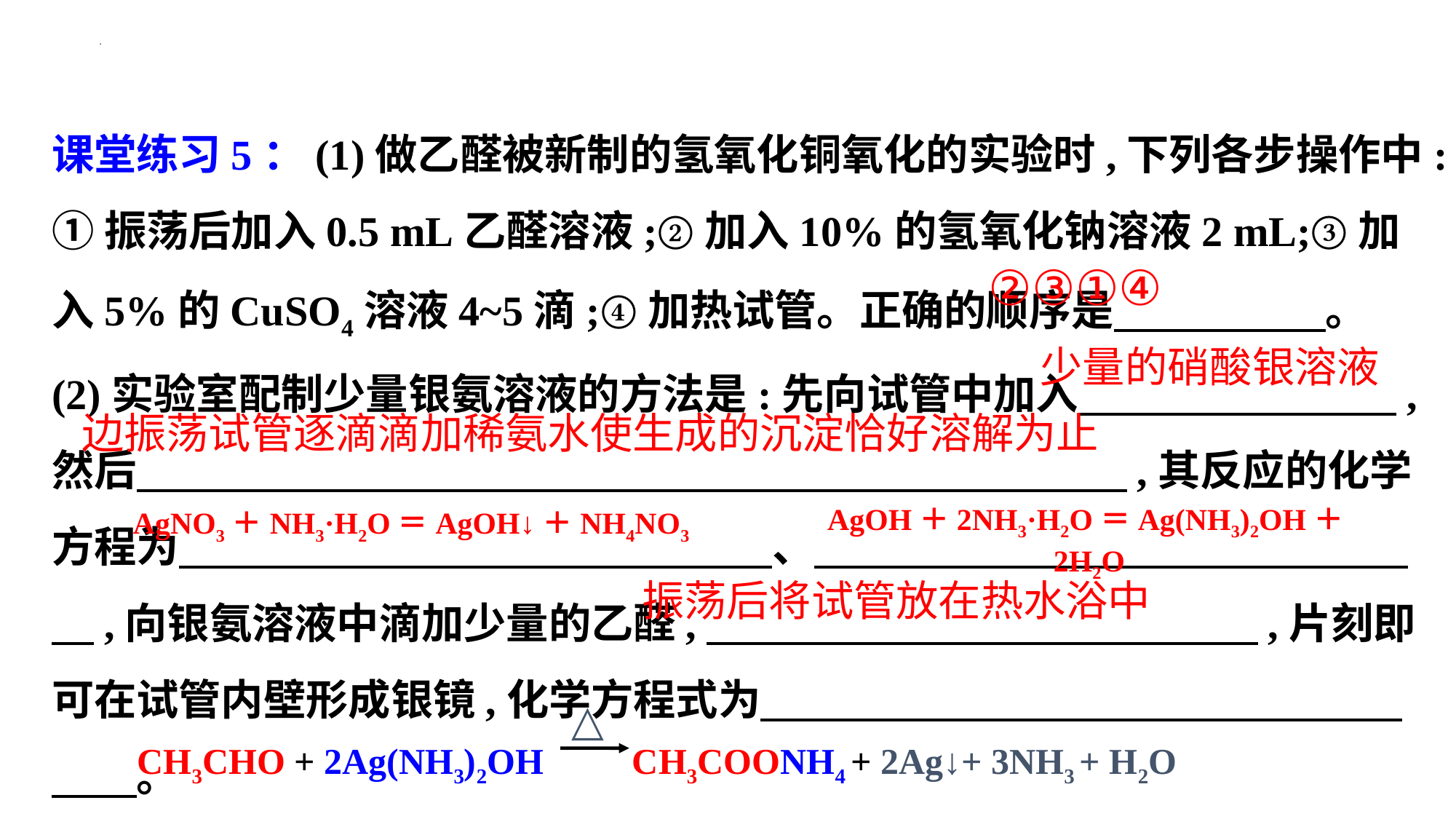

课堂练习5：(1)做乙醛被新制的氢氧化铜氧化的实验时,下列各步操作中:
①振荡后加入0.5 mL乙醛溶液;②加入10%的氢氧化钠溶液2 mL;③加入5%的CuSO4溶液4~5滴;④加热试管。正确的顺序是　　　　　。
(2)实验室配制少量银氨溶液的方法是:先向试管中加入　　　    　       　,然后　　                    　　　　　　　        　　　　　　　　,其反应的化学方程为　　　　　　　　　　　　　　、　　　　　　　　　　　　　　　,向银氨溶液中滴加少量的乙醛,　　　　　　　　　　　　　,片刻即可在试管内壁形成银镜,化学方程式为　　　　　　　　　                            　　。
②③①④
少量的硝酸银溶液
边振荡试管逐滴滴加稀氨水使生成的沉淀恰好溶解为止
AgOH＋2NH3·H2O＝Ag(NH3)2OH＋2H2O
AgNO3＋NH3·H2O＝AgOH↓＋NH4NO3
振荡后将试管放在热水浴中
△

CH3CHO + 2Ag(NH3)2OH           CH3COONH4 + 2Ag↓+ 3NH3 + H2O